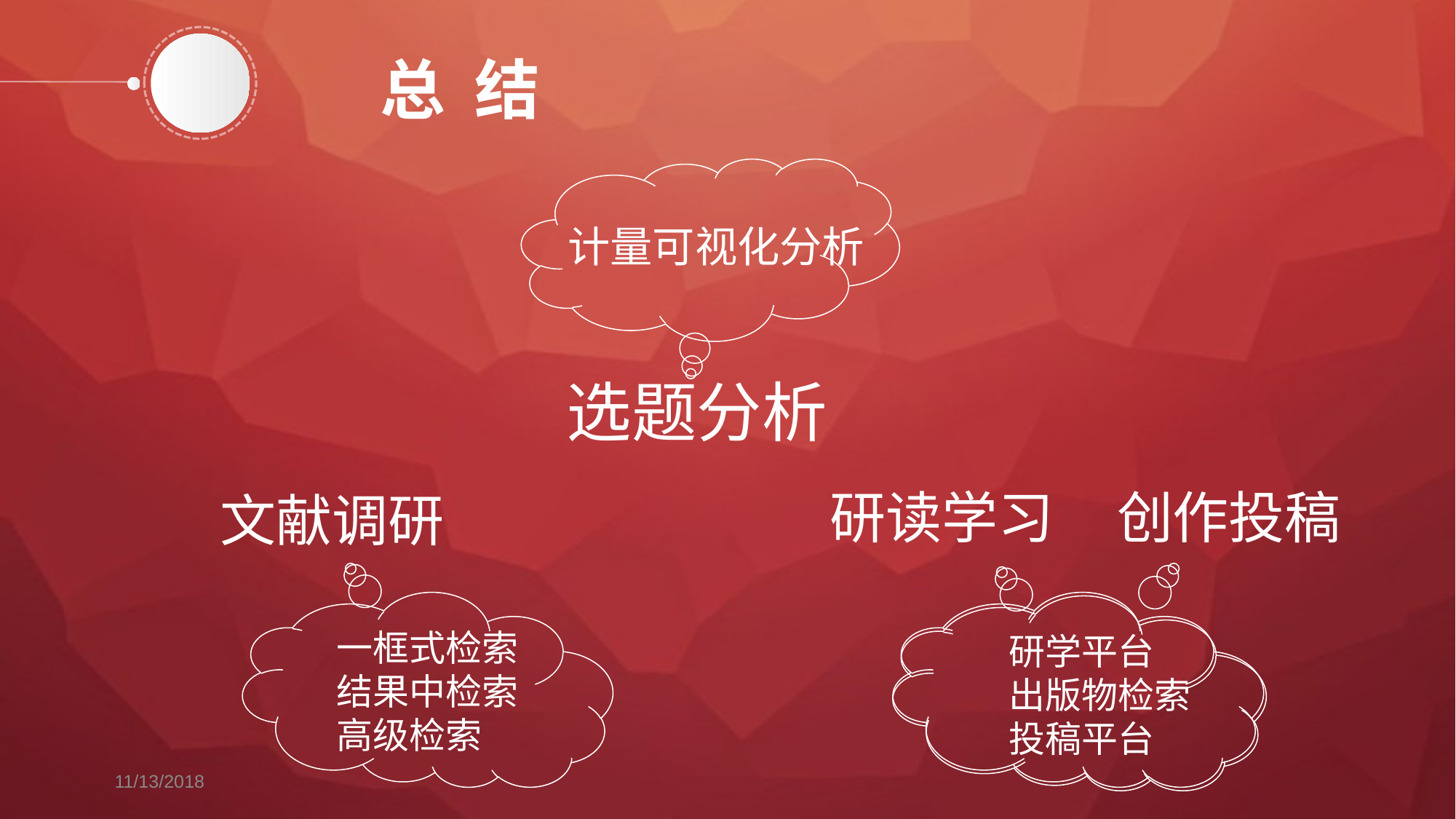

总  结

计量可视化分析
选题分析
研读学习
创作投稿
文献调研

一框式检索
结果中检索
高级检索
研学平台
出版物检索
投稿平台
11/13/2018